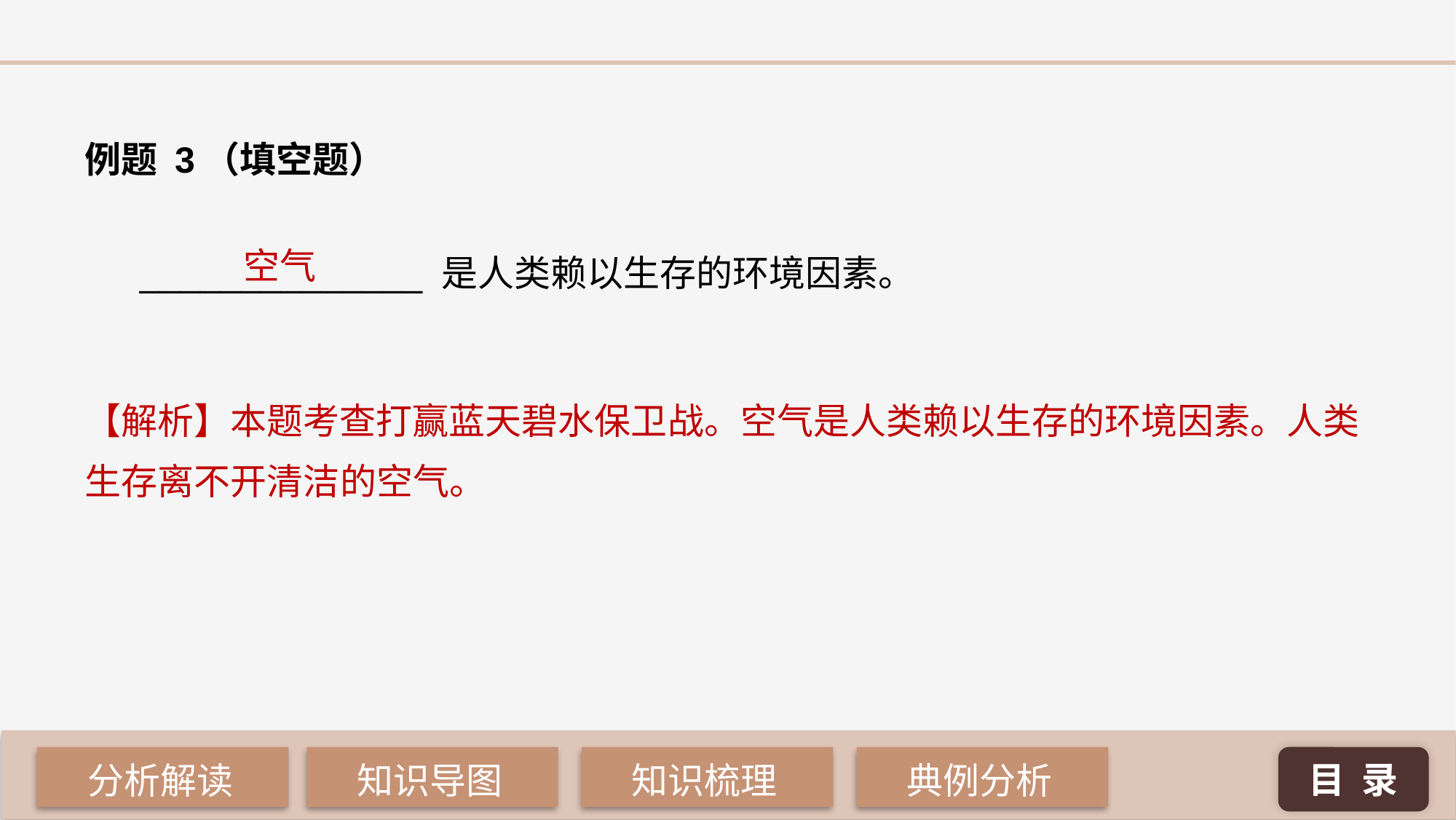

例题 3（填空题）
______________ 是人类赖以生存的环境因素。
空气
【解析】本题考查打赢蓝天碧水保卫战。空气是人类赖以生存的环境因素。人类生存离不开清洁的空气。